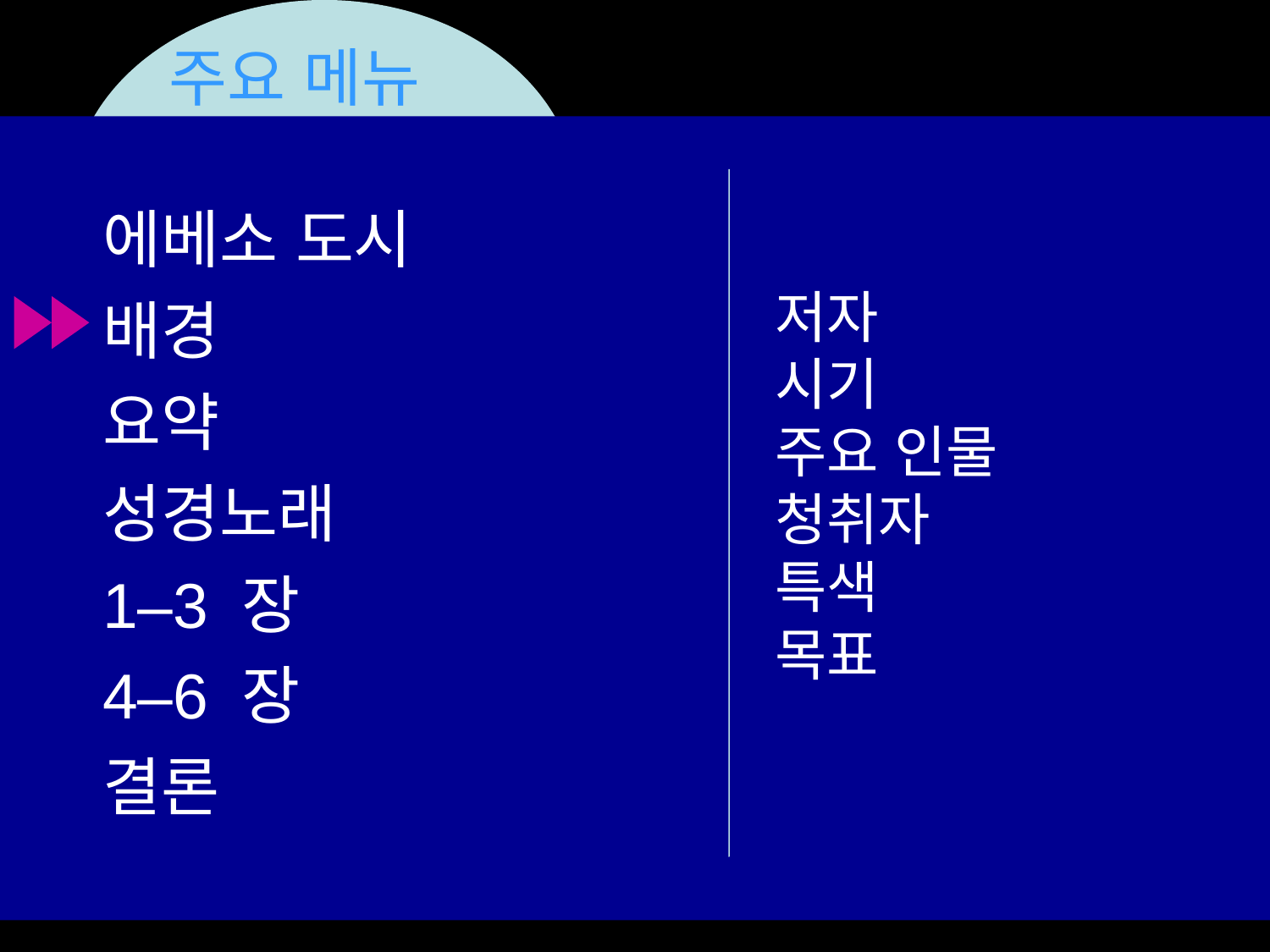

주요 메뉴
# BACKGROUND

에베소 도시
배경
요약
성경노래
1–3 장
4–6 장
결론
저자
시기
주요 인물
청취자
특색
목표